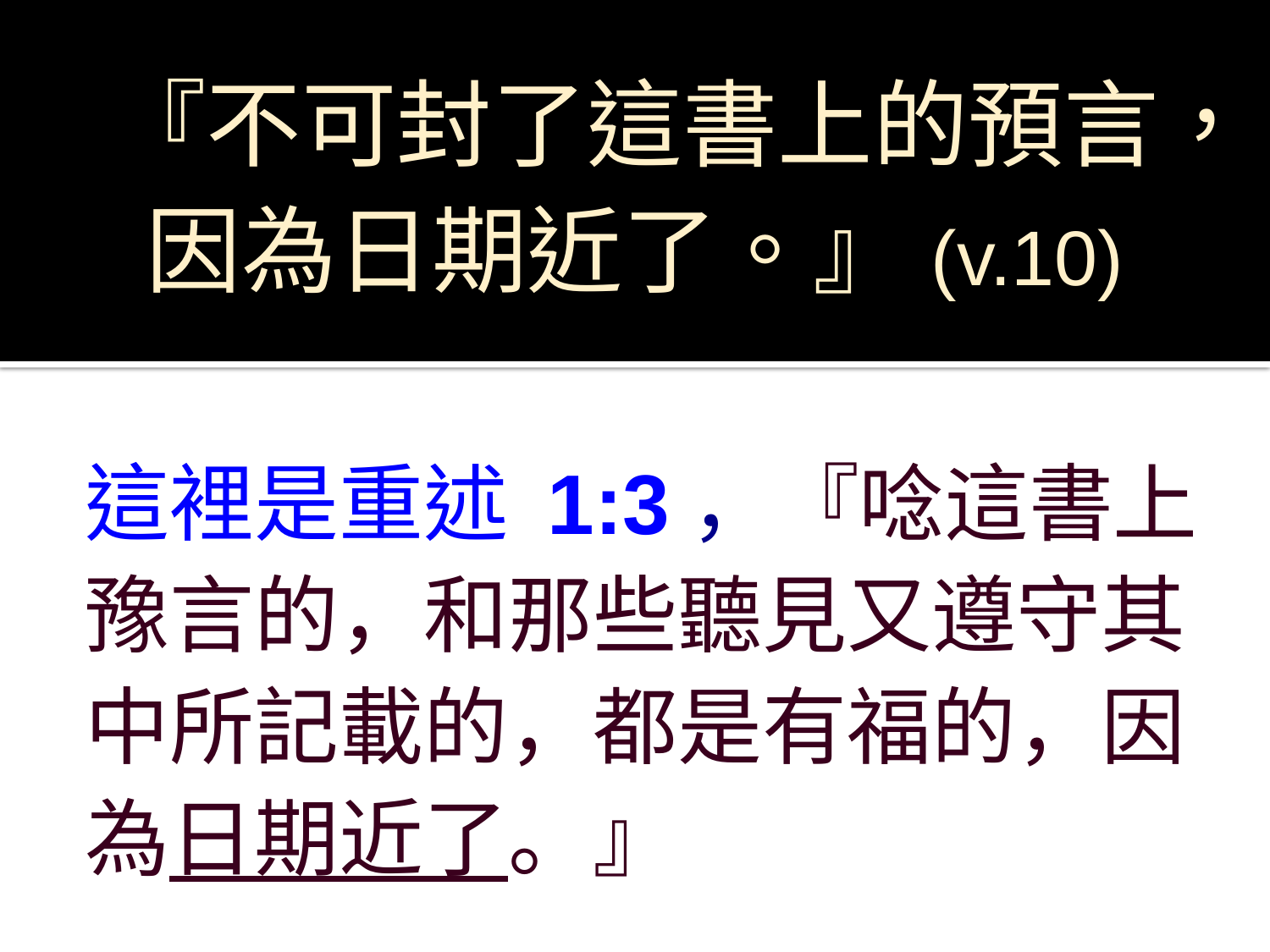

# 『不可封了這書上的預言，因為日期近了。』(v.10)
這裡是重述 1:3，『唸這書上豫言的，和那些聽見又遵守其中所記載的，都是有福的，因為日期近了。』